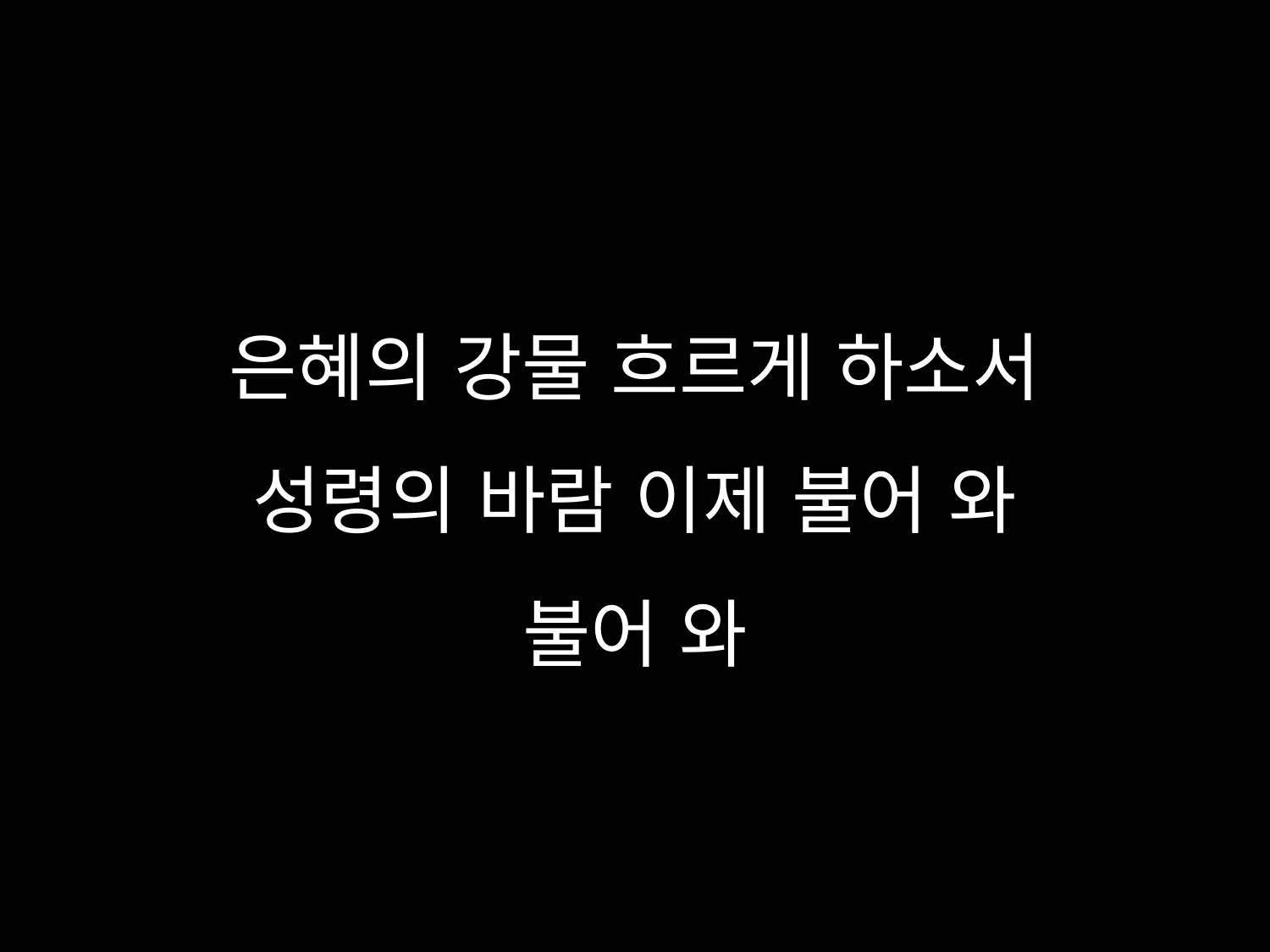

# 은혜의 강물 흐르게 하소서 성령의 바람 이제 불어 와 불어 와